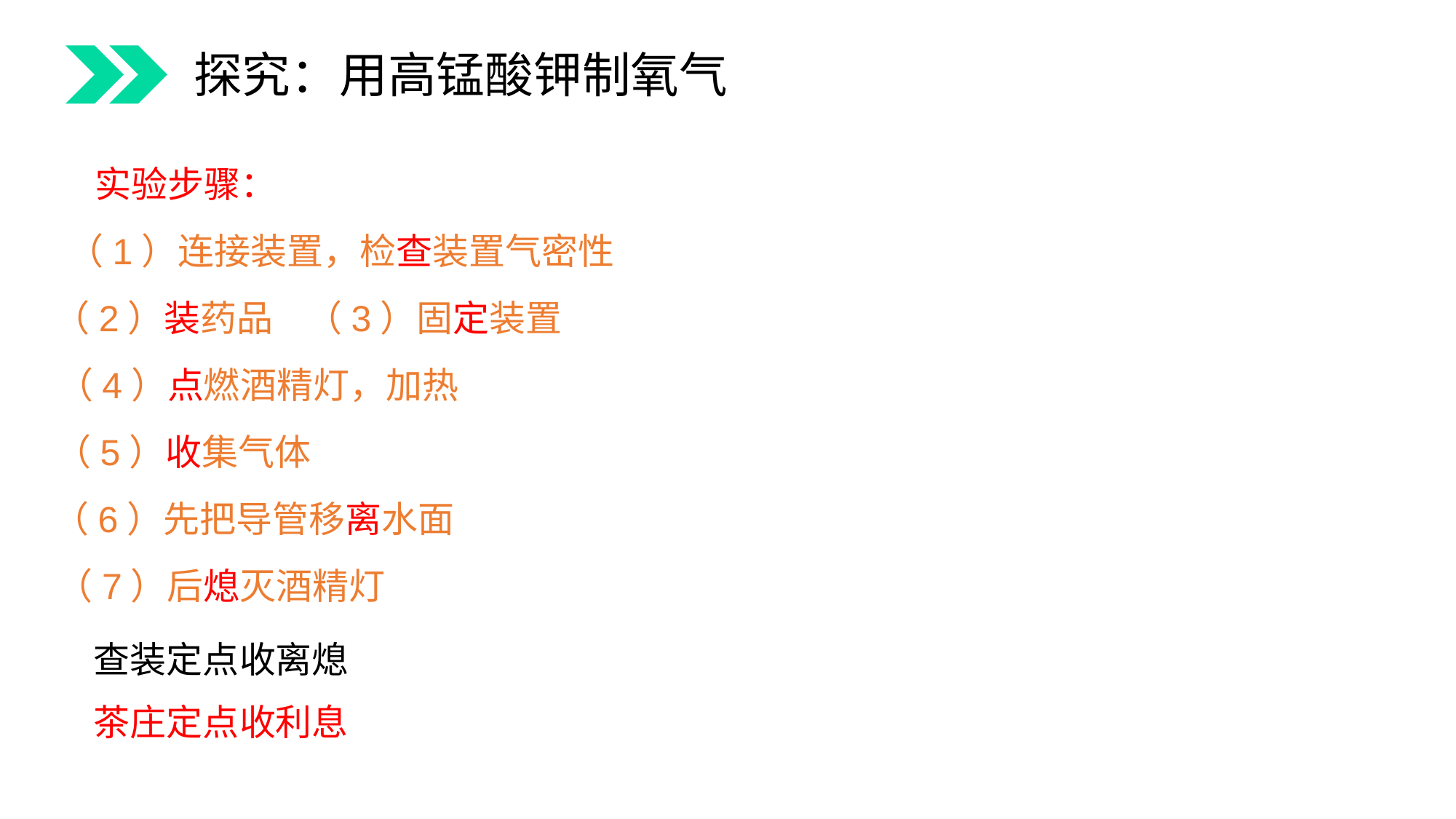

探究：用高锰酸钾制氧气
实验步骤：
（1）连接装置，检查装置气密性
（2）装药品    （3）固定装置
（4）点燃酒精灯，加热
（5）收集气体
（6）先把导管移离水面
（7）后熄灭酒精灯
查装定点收离熄
茶庄定点收利息